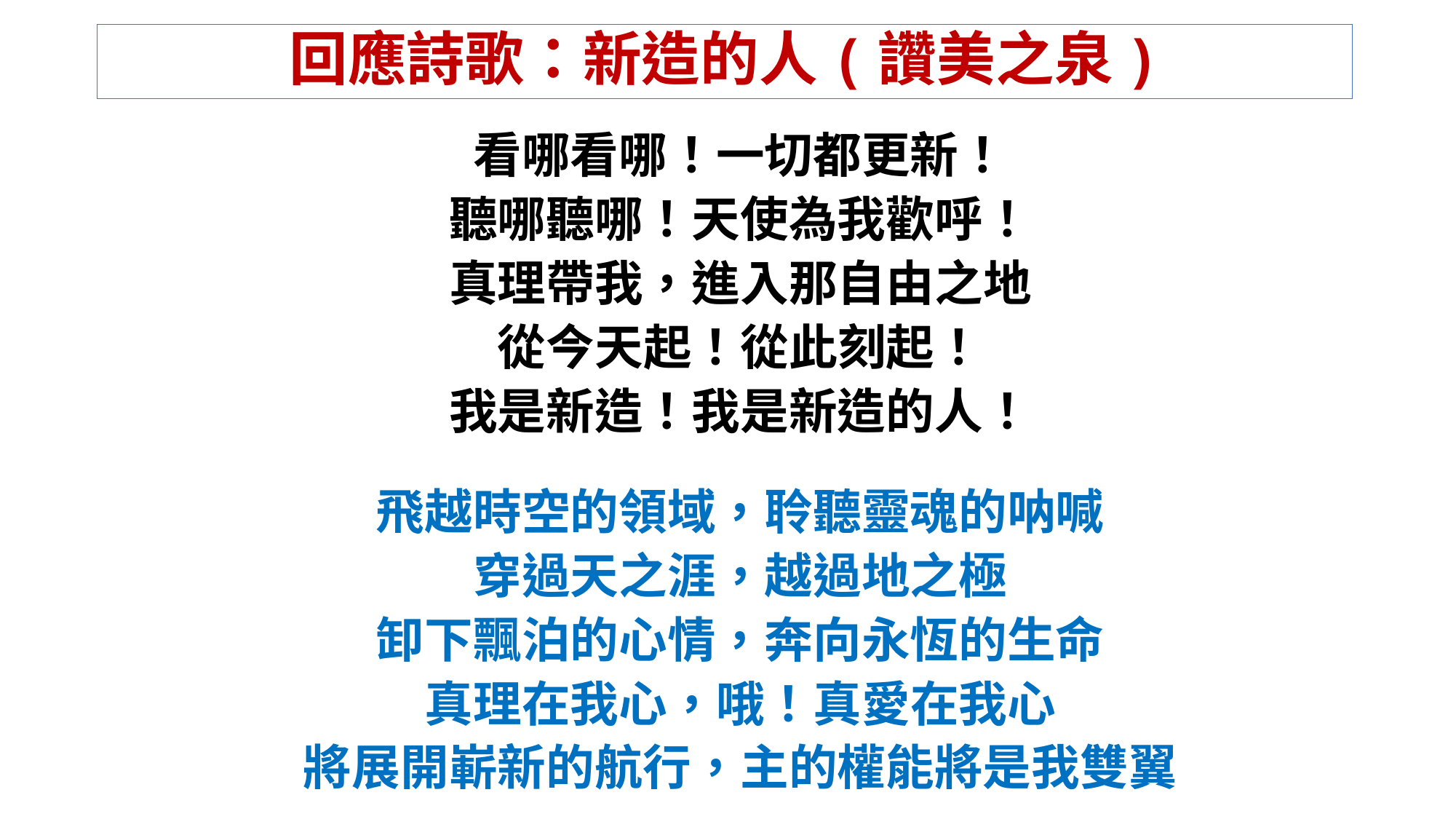

# 回應詩歌：新造的人(讚美之泉)
看哪看哪！一切都更新！
聽哪聽哪！天使為我歡呼！
真理帶我，進入那自由之地
從今天起！從此刻起！
我是新造！我是新造的人！
飛越時空的領域，聆聽靈魂的呐喊
穿過天之涯，越過地之極
卸下飄泊的心情，奔向永恆的生命
真理在我心，哦！真愛在我心
將展開嶄新的航行，主的權能將是我雙翼